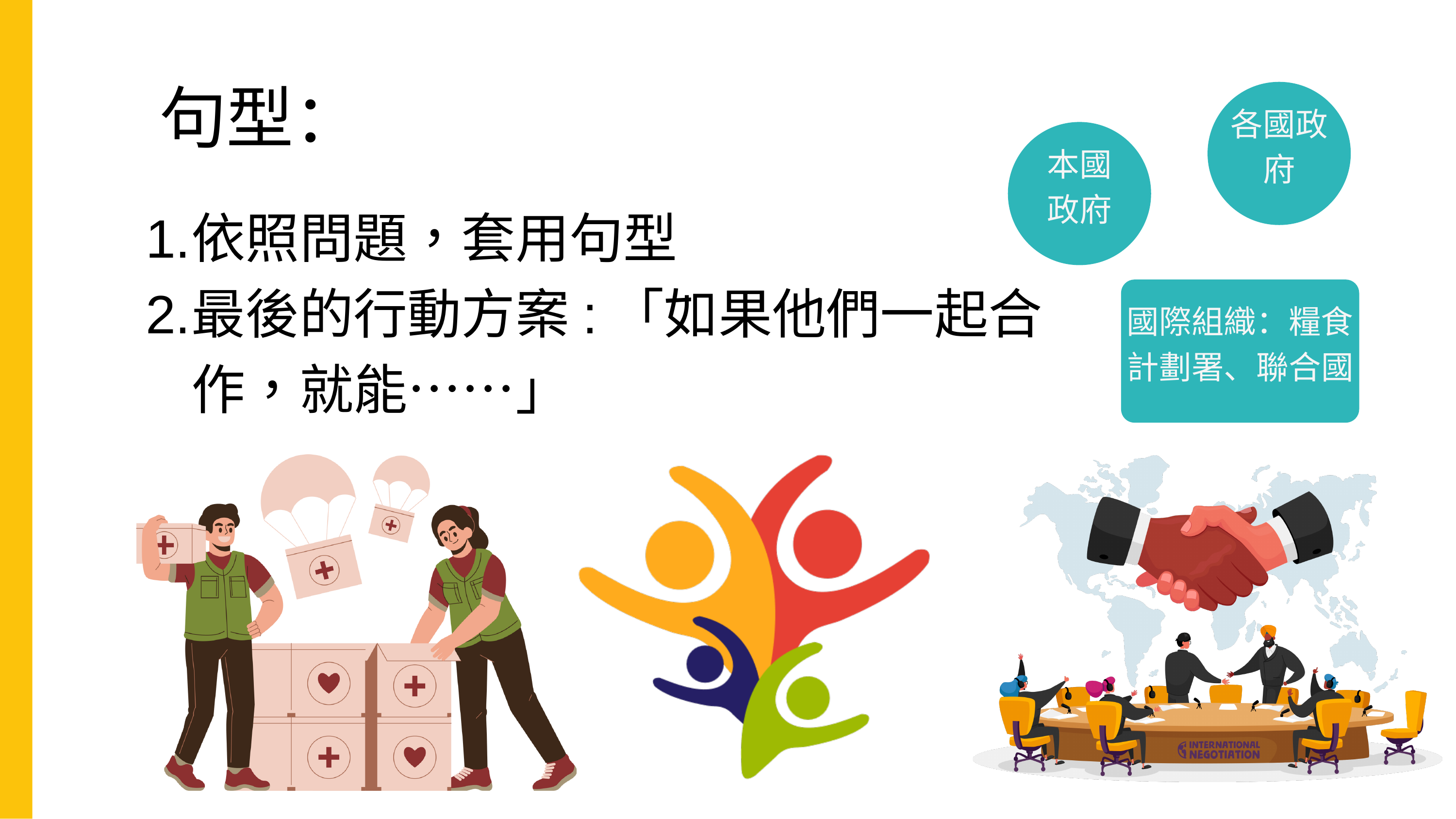

句型：

各國政府

依照問題，套用句型
最後的行動方案:「如果他們一起合作，就能……」

本國
政府

國際組織：糧食計劃署、聯合國